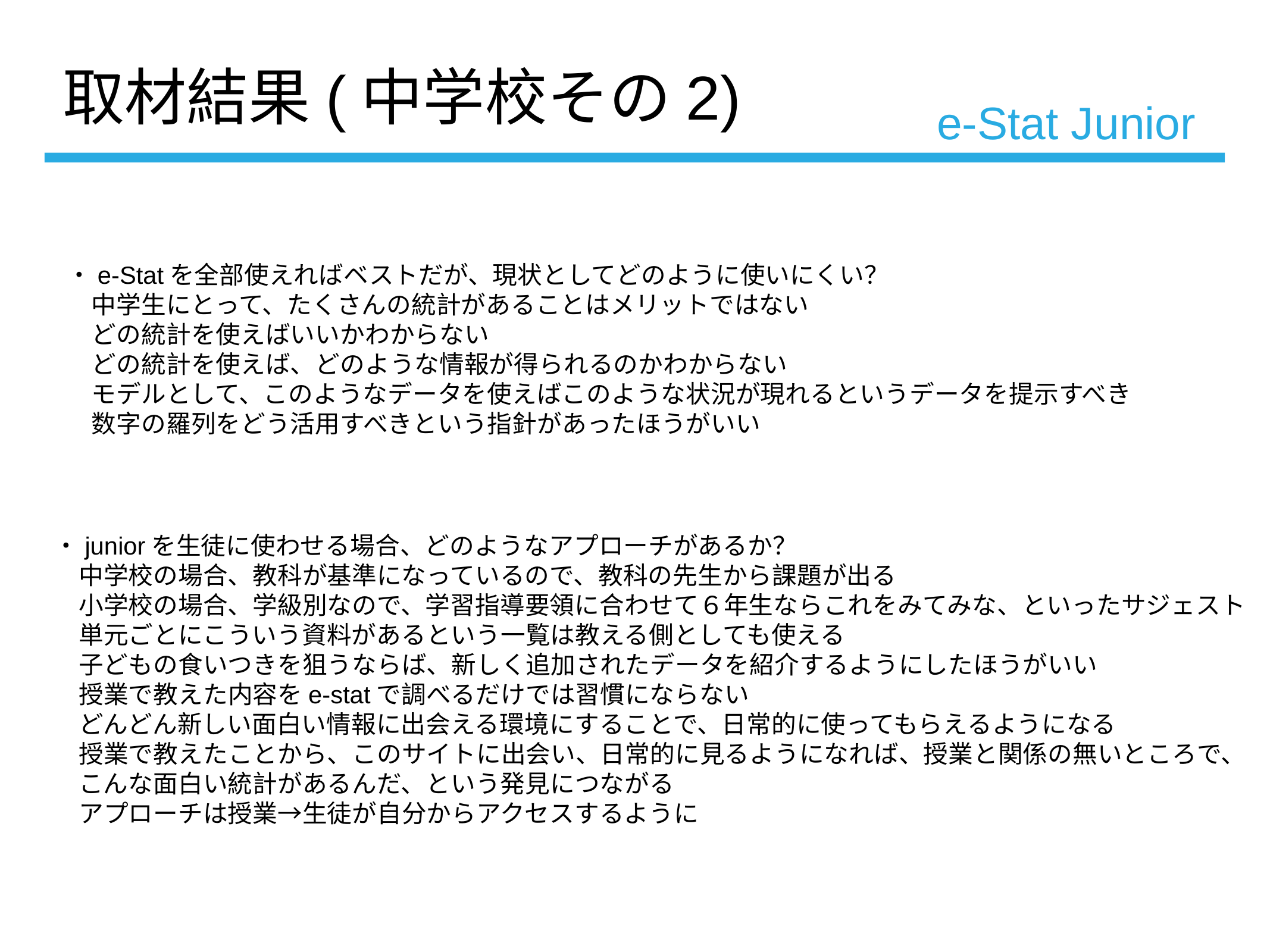

取材結果(中学校その2)
# e-Stat Junior

・e-Statを全部使えればベストだが、現状としてどのように使いにくい？
　中学生にとって、たくさんの統計があることはメリットではない
　どの統計を使えばいいかわからない
　どの統計を使えば、どのような情報が得られるのかわからない
　モデルとして、このようなデータを使えばこのような状況が現れるというデータを提示すべき
　数字の羅列をどう活用すべきという指針があったほうがいい
・juniorを生徒に使わせる場合、どのようなアプローチがあるか？
　中学校の場合、教科が基準になっているので、教科の先生から課題が出る
　小学校の場合、学級別なので、学習指導要領に合わせて６年生ならこれをみてみな、といったサジェスト
　単元ごとにこういう資料があるという一覧は教える側としても使える
　子どもの食いつきを狙うならば、新しく追加されたデータを紹介するようにしたほうがいい
　授業で教えた内容をe-statで調べるだけでは習慣にならない
　どんどん新しい面白い情報に出会える環境にすることで、日常的に使ってもらえるようになる
　授業で教えたことから、このサイトに出会い、日常的に見るようになれば、授業と関係の無いところで、
　こんな面白い統計があるんだ、という発見につながる
　アプローチは授業→生徒が自分からアクセスするように